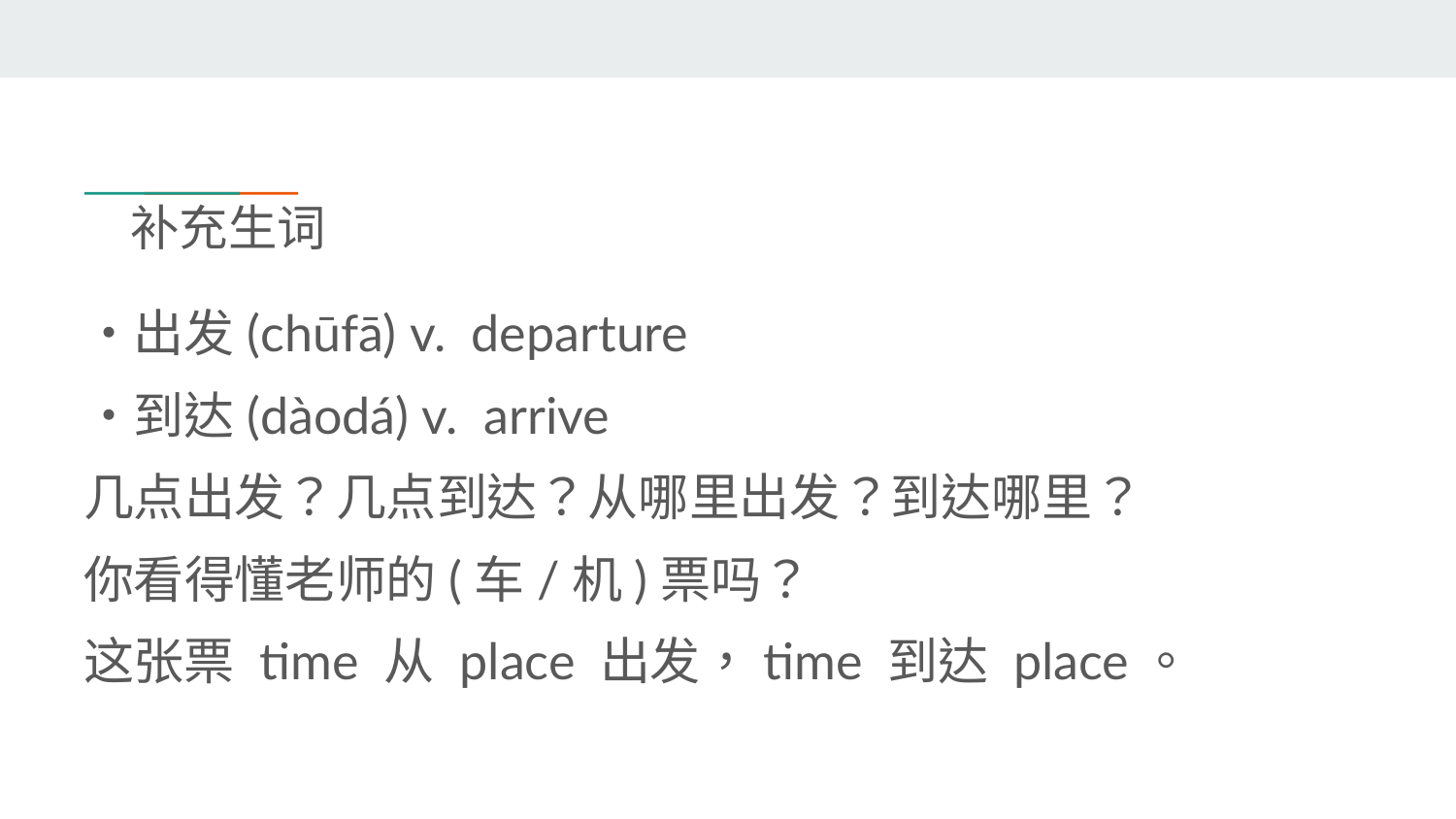

# 补充生词

・出发(chūfā) v.  departure
・到达(dàodá) v.  arrive
几点出发？几点到达？从哪里出发？到达哪里？
你看得懂老师的(车/机)票吗？
这张票 time 从 place 出发，time 到达 place。